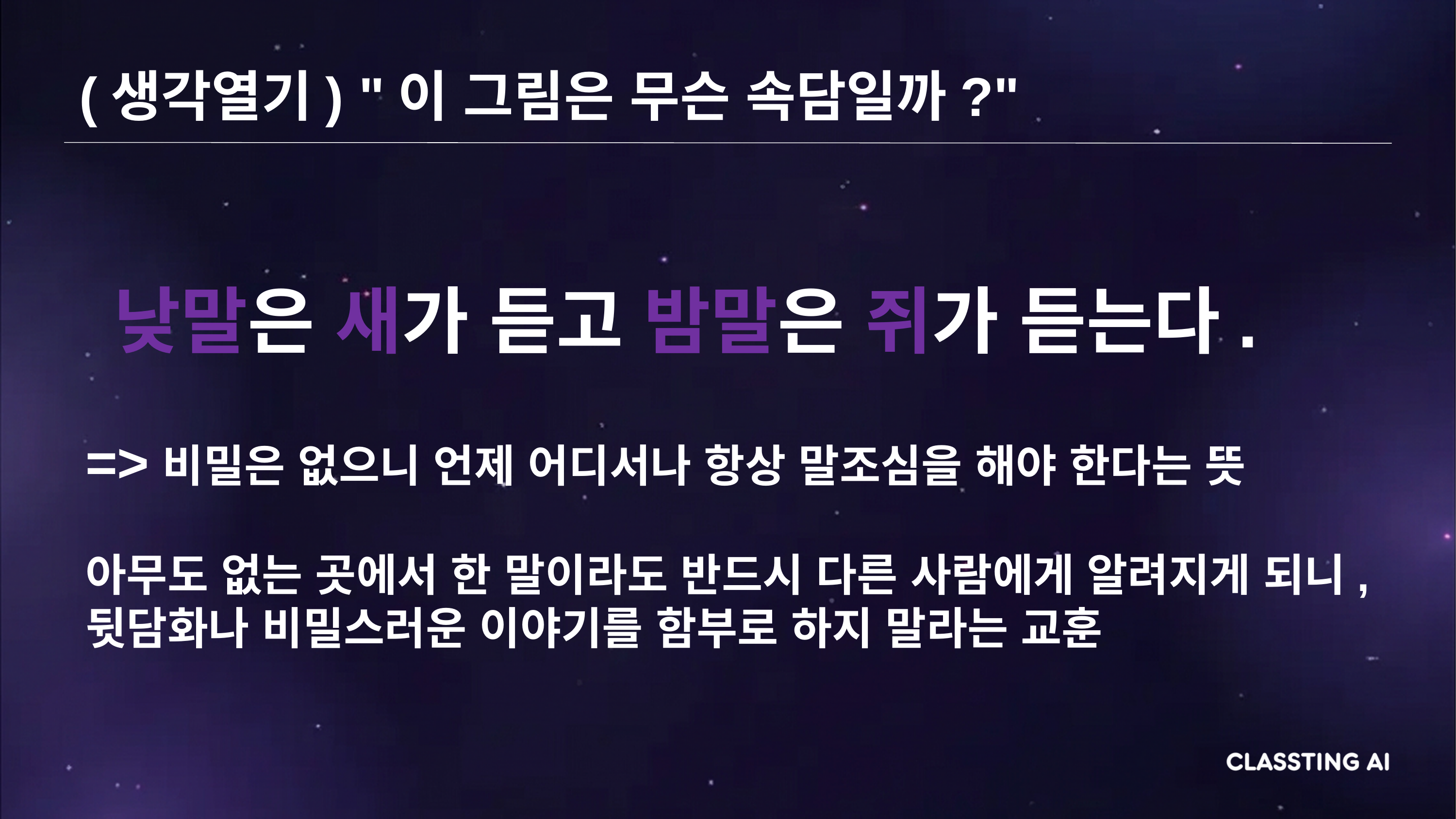

(생각열기) "이 그림은 무슨 속담일까?"

 낮말은 새가 듣고 밤말은 쥐가 듣는다.
=>비밀은 없으니 언제 어디서나 항상 말조심을 해야 한다는 뜻

아무도 없는 곳에서 한 말이라도 반드시 다른 사람에게 알려지게 되니, 뒷담화나 비밀스러운 이야기를 함부로 하지 말라는 교훈